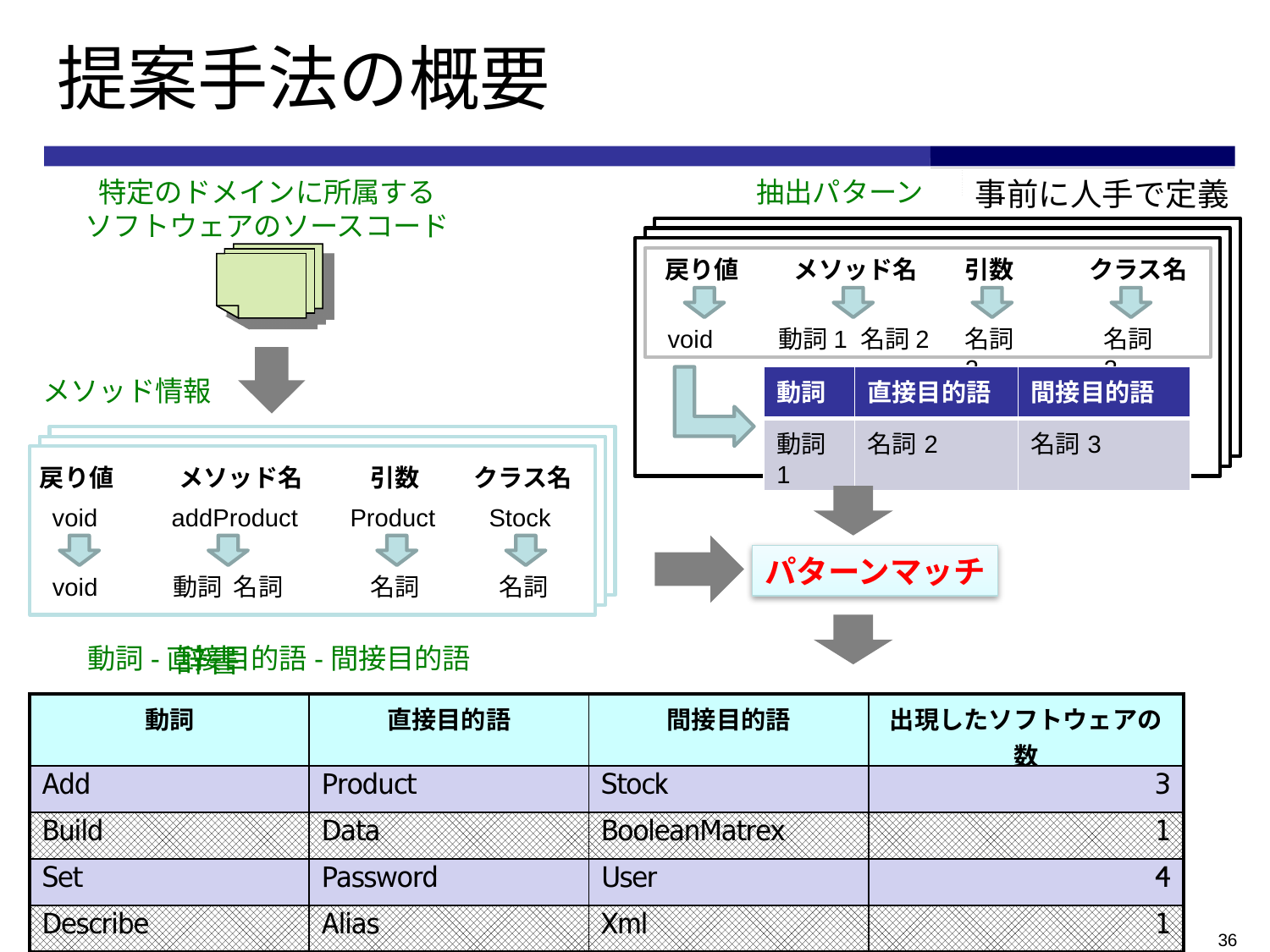

# 提案手法の概要
特定のドメインに所属する
ソフトウェアのソースコード
抽出パターン
事前に人手で定義

戻り値
メソッド名
引数
クラス名

void
動詞1 名詞2
名詞2
名詞3

メソッド情報
| 動詞 | 直接目的語 | 間接目的語 |
| --- | --- | --- |
| 動詞1 | 名詞2 | 名詞3 |

戻り値
メソッド名
引数
クラス名

void
addProduct
Product
Stock

パターンマッチ
void
動詞  名詞
名詞
名詞

動詞-直接目的語-間接目的語
辞書
| 動詞 | 直接目的語 | 間接目的語 | 出現したソフトウェアの数 |
| --- | --- | --- | --- |
| Add | Product | Stock | 3 |
| Build | Data | BooleanMatrex | 1 |
| Set | Password | User | 4 |
| Describe | Alias | Xml | 1 |
| 動詞 | 直接目的語 | 間接目的語 | 出現したソフトウェアの数 |
| --- | --- | --- | --- |
| Add | Product | Stock | 3 |
| Build | Data | BooleanMatrex | 1 |
| Set | Password | User | 4 |
| Describe | Alias | Xml | 1 |
36